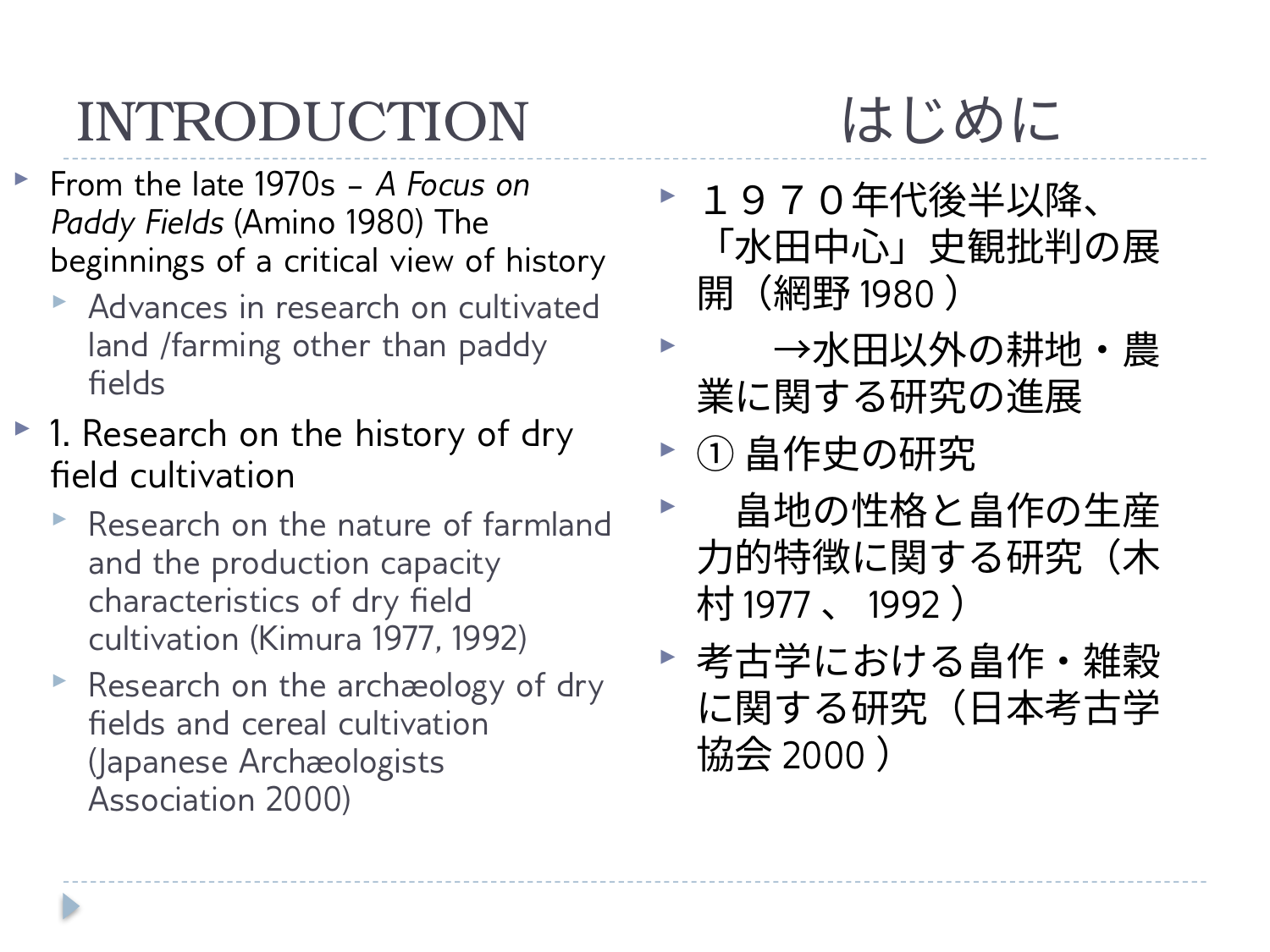

INTRODUCTION			はじめに
From the late 1970s – A Focus on Paddy Fields (Amino 1980) The beginnings of a critical view of history
Advances in research on cultivated land /farming other than paddy fields
1. Research on the history of dry field cultivation
Research on the nature of farmland and the production capacity characteristics of dry field cultivation (Kimura 1977, 1992)
Research on the archaeology of dry fields and cereal cultivation (Japanese Archaeologists Association 2000)

１９７０年代後半以降、「水田中心」史観批判の展開（網野1980）
　　→水田以外の耕地・農業に関する研究の進展
①畠作史の研究
　畠地の性格と畠作の生産力的特徴に関する研究（木村1977、1992）
考古学における畠作・雑穀に関する研究（日本考古学協会2000）